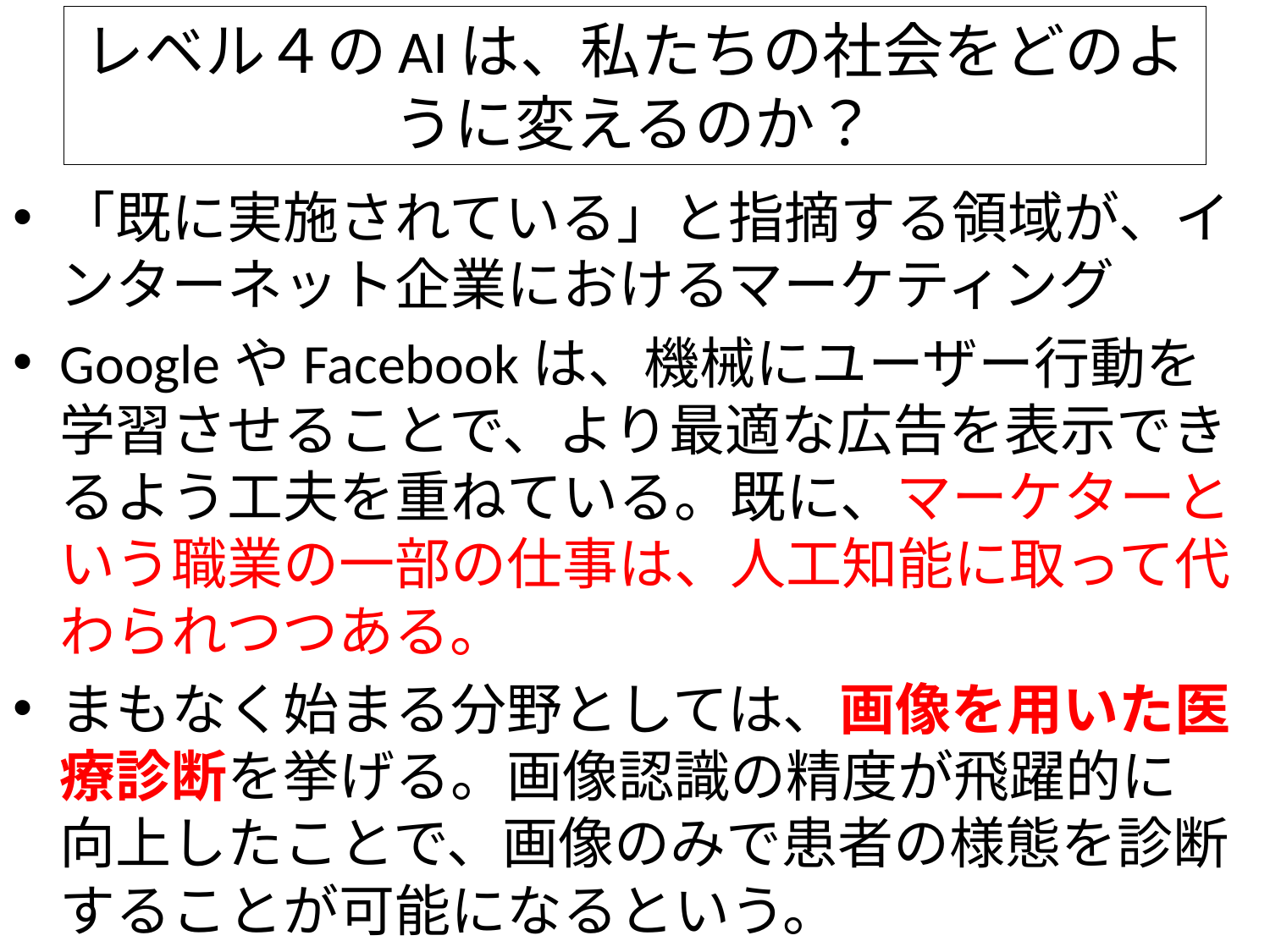

# レベル４のAIは、私たちの社会をどのように変えるのか？
「既に実施されている」と指摘する領域が、インターネット企業におけるマーケティング
GoogleやFacebookは、機械にユーザー行動を学習させることで、より最適な広告を表示できるよう工夫を重ねている。既に、マーケターという職業の一部の仕事は、人工知能に取って代わられつつある。
まもなく始まる分野としては、画像を用いた医療診断を挙げる。画像認識の精度が飛躍的に向上したことで、画像のみで患者の様態を診断することが可能になるという。